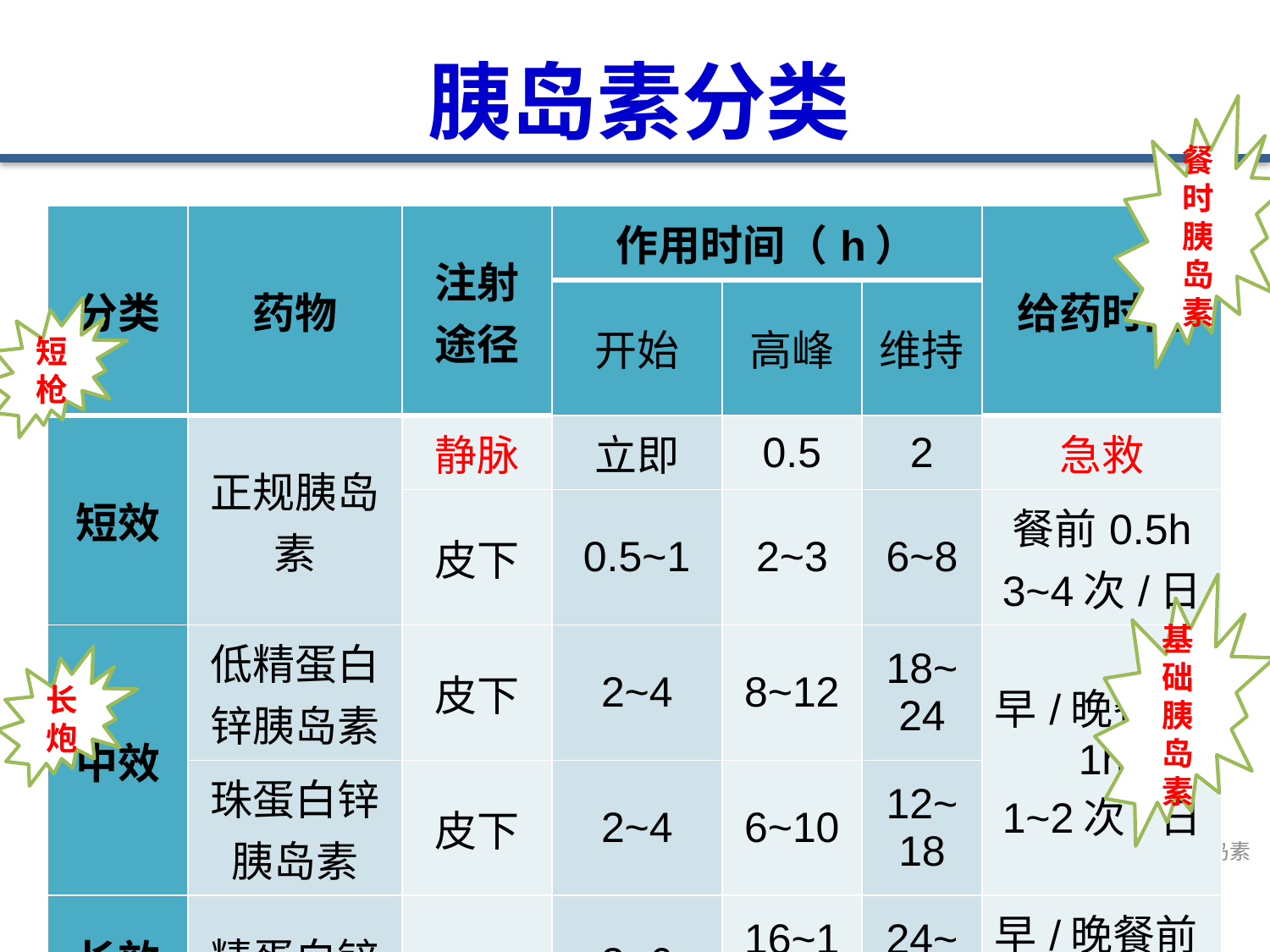

# 胰岛素分类
餐时胰岛素
短枪
| 分类 | 药物 | 注射途径 | 作用时间（h） |  |  | 给药时间 |
| --- | --- | --- | --- | --- | --- | --- |
|  |  |  | 开始 | 高峰 | 维持 |  |
| 短效 | 正规胰岛素 | 静脉 | 立即 | 0.5 | 2 | 急救 |
|  |  | 皮下 | 0.5~1 | 2~3 | 6~8 | 餐前0.5h 3~4次/日 |
| 中效 | 低精蛋白锌胰岛素 | 皮下 | 2~4 | 8~12 | 18~24 | 早/晚餐前1h 1~2次/日 |
|  | 珠蛋白锌胰岛素 | 皮下 | 2~4 | 6~10 | 12~18 |  |
| 长效 | 精蛋白锌胰岛素 | 皮下 | 3~6 | 16~18 | 24~36 | 早/晚餐前1h 1次/日 |

基础胰岛素
长炮